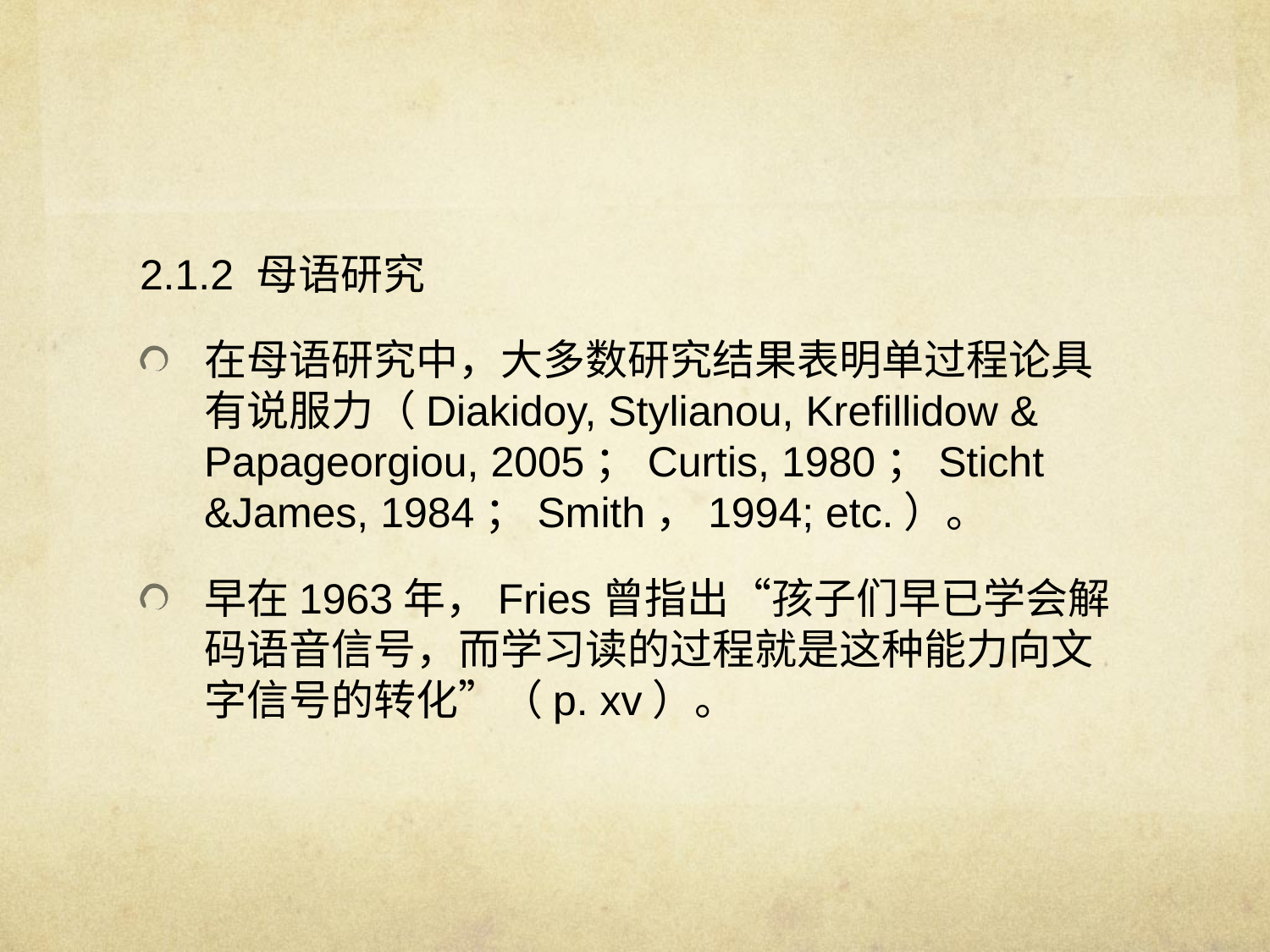

#
2.1.2 母语研究
在母语研究中，大多数研究结果表明单过程论具有说服力（Diakidoy, Stylianou, Krefillidow & Papageorgiou, 2005；Curtis, 1980；Sticht &James, 1984；Smith，1994; etc.）。
早在1963年，Fries曾指出“孩子们早已学会解码语音信号，而学习读的过程就是这种能力向文字信号的转化”（p. xv）。